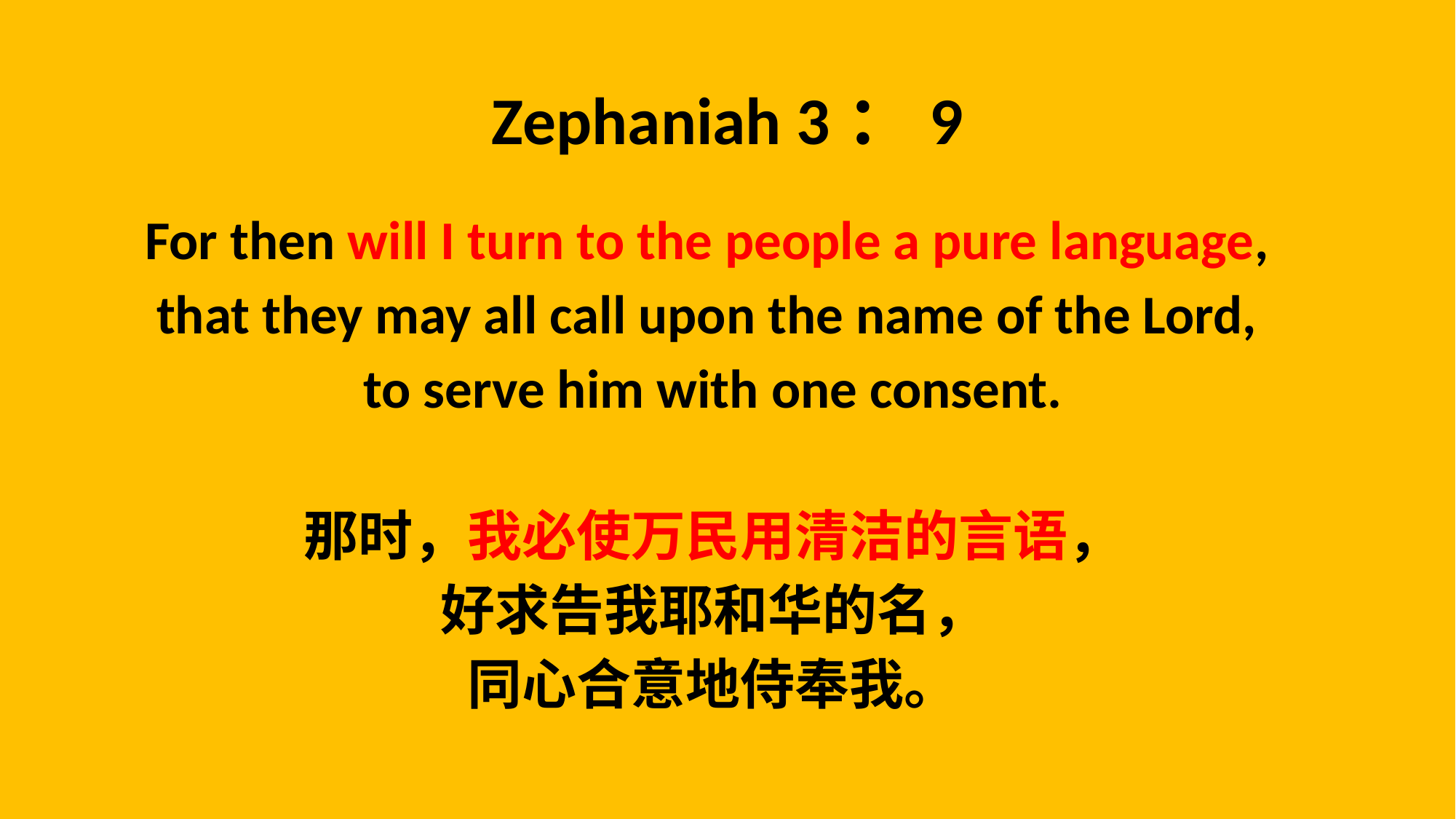

# Zephaniah 3：9
For then will I turn to the people a pure language,
that they may all call upon the name of the Lord,
to serve him with one consent.

那时，我必使万民用清洁的言语，
好求告我耶和华的名，
同心合意地侍奉我。